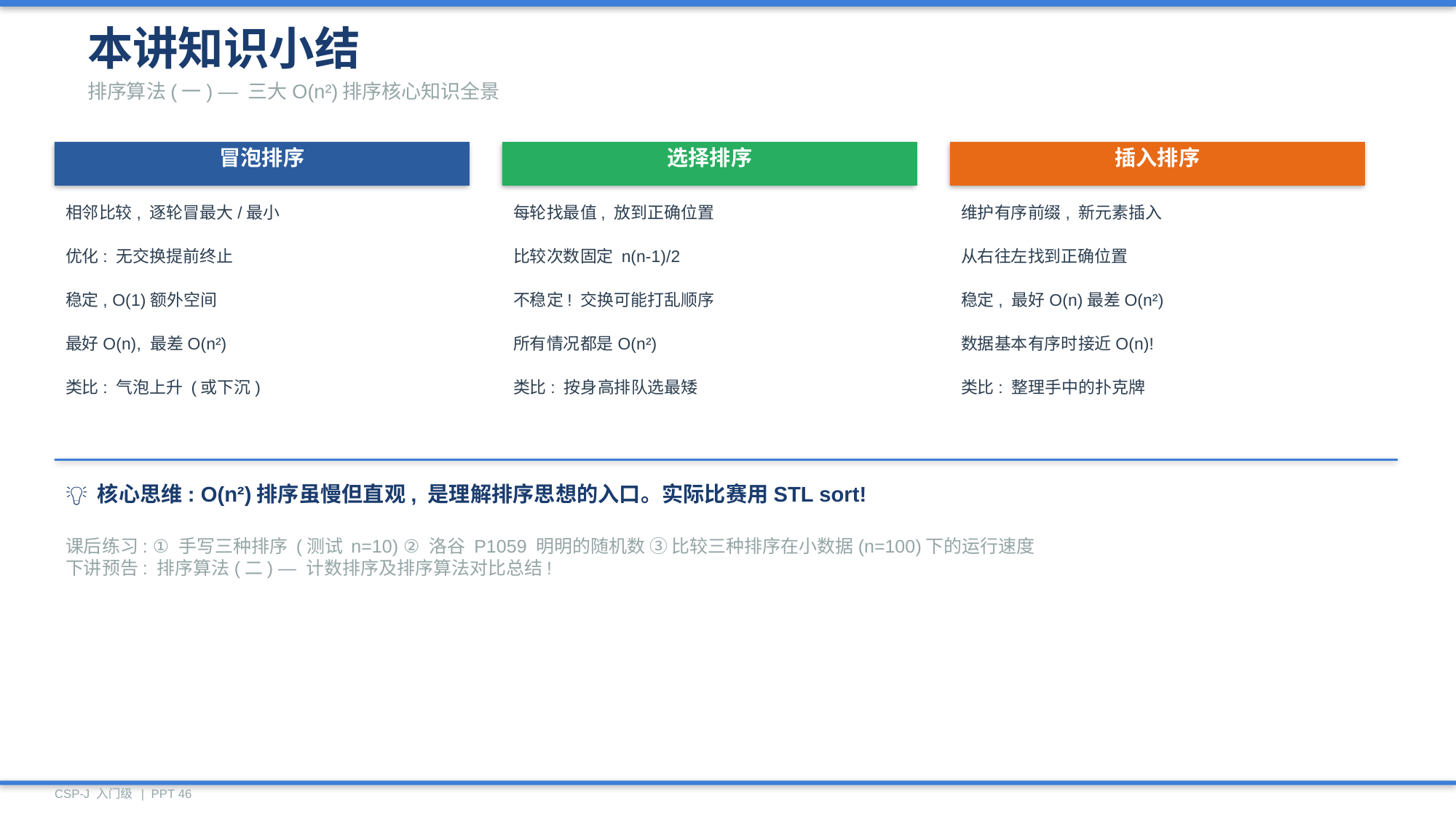

本讲知识小结
排序算法(一) — 三大O(n²)排序核心知识全景

冒泡排序
选择排序
插入排序
相邻比较, 逐轮冒最大/最小
每轮找最值, 放到正确位置
维护有序前缀, 新元素插入
优化: 无交换提前终止
比较次数固定 n(n-1)/2
从右往左找到正确位置
稳定, O(1)额外空间
不稳定! 交换可能打乱顺序
稳定, 最好O(n)最差O(n²)
最好O(n), 最差O(n²)
所有情况都是O(n²)
数据基本有序时接近O(n)!
类比: 气泡上升 (或下沉)
类比: 按身高排队选最矮
类比: 整理手中的扑克牌

💡 核心思维: O(n²)排序虽慢但直观, 是理解排序思想的入口。实际比赛用STL sort!
课后练习: ① 手写三种排序 (测试 n=10) ② 洛谷 P1059 明明的随机数 ③ 比较三种排序在小数据(n=100)下的运行速度
下讲预告: 排序算法(二) — 计数排序及排序算法对比总结!

CSP-J 入门级  |  PPT 46